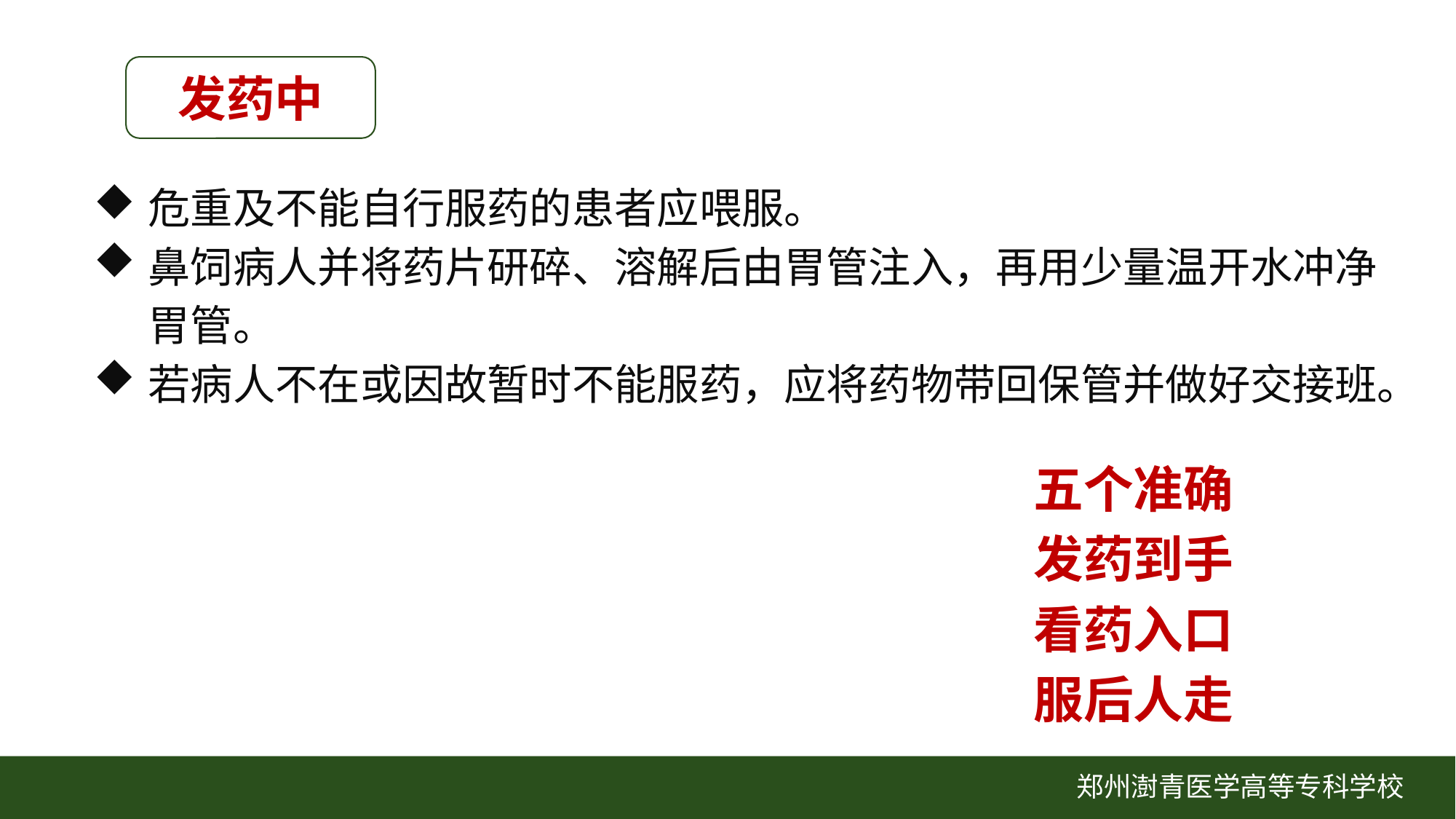

发药中
危重及不能自行服药的患者应喂服。
鼻饲病人并将药片研碎、溶解后由胃管注入，再用少量温开水冲净胃管。
若病人不在或因故暂时不能服药，应将药物带回保管并做好交接班。
五个准确
发药到手
看药入口
服后人走
郑州澍青医学高等专科学校